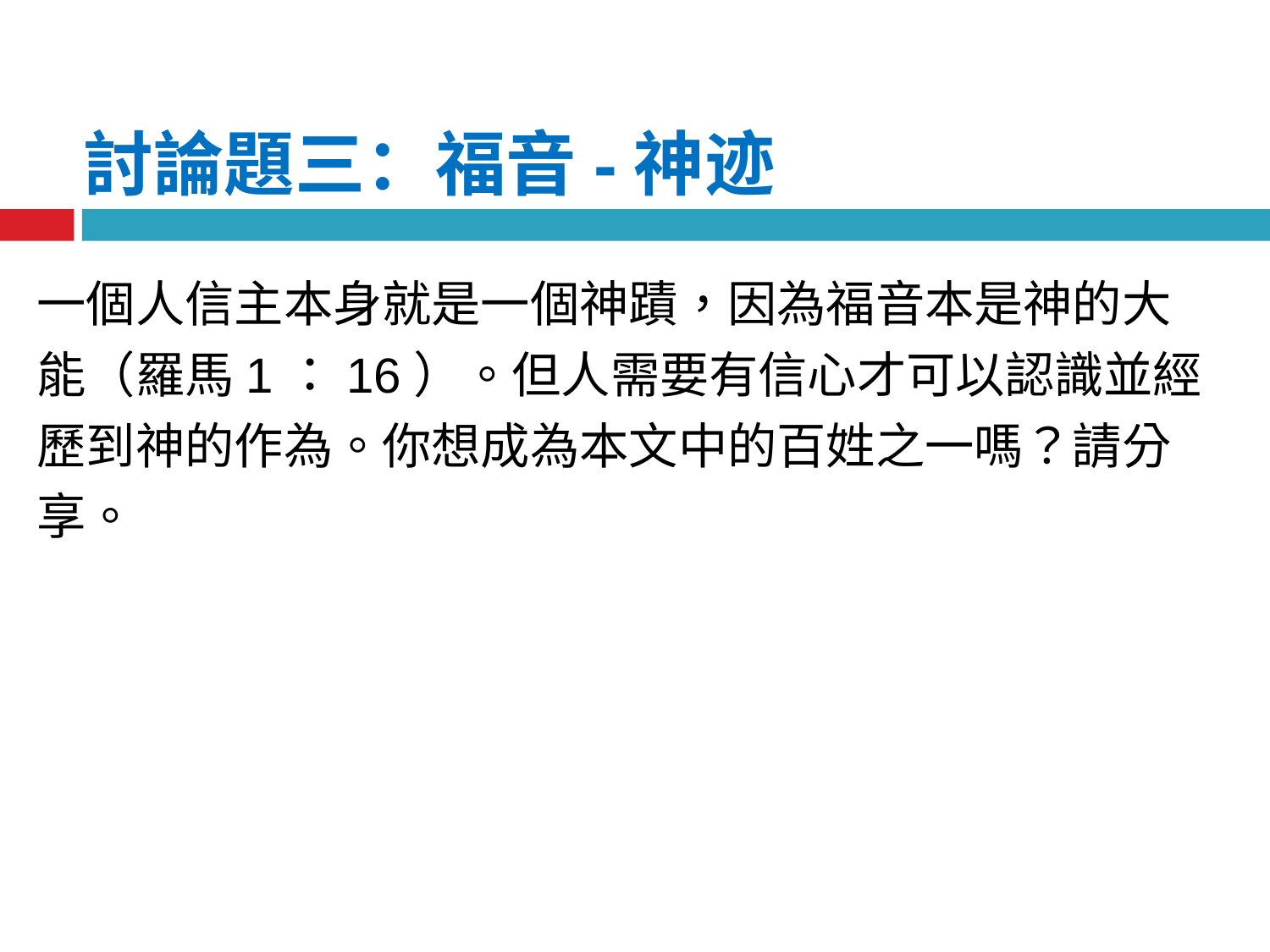

討論題三：福音-神迹
一個人信主本身就是一個神蹟，因為福音本是神的大能（羅馬1：16）。但人需要有信心才可以認識並經歷到神的作為。你想成為本文中的百姓之一嗎？請分享。